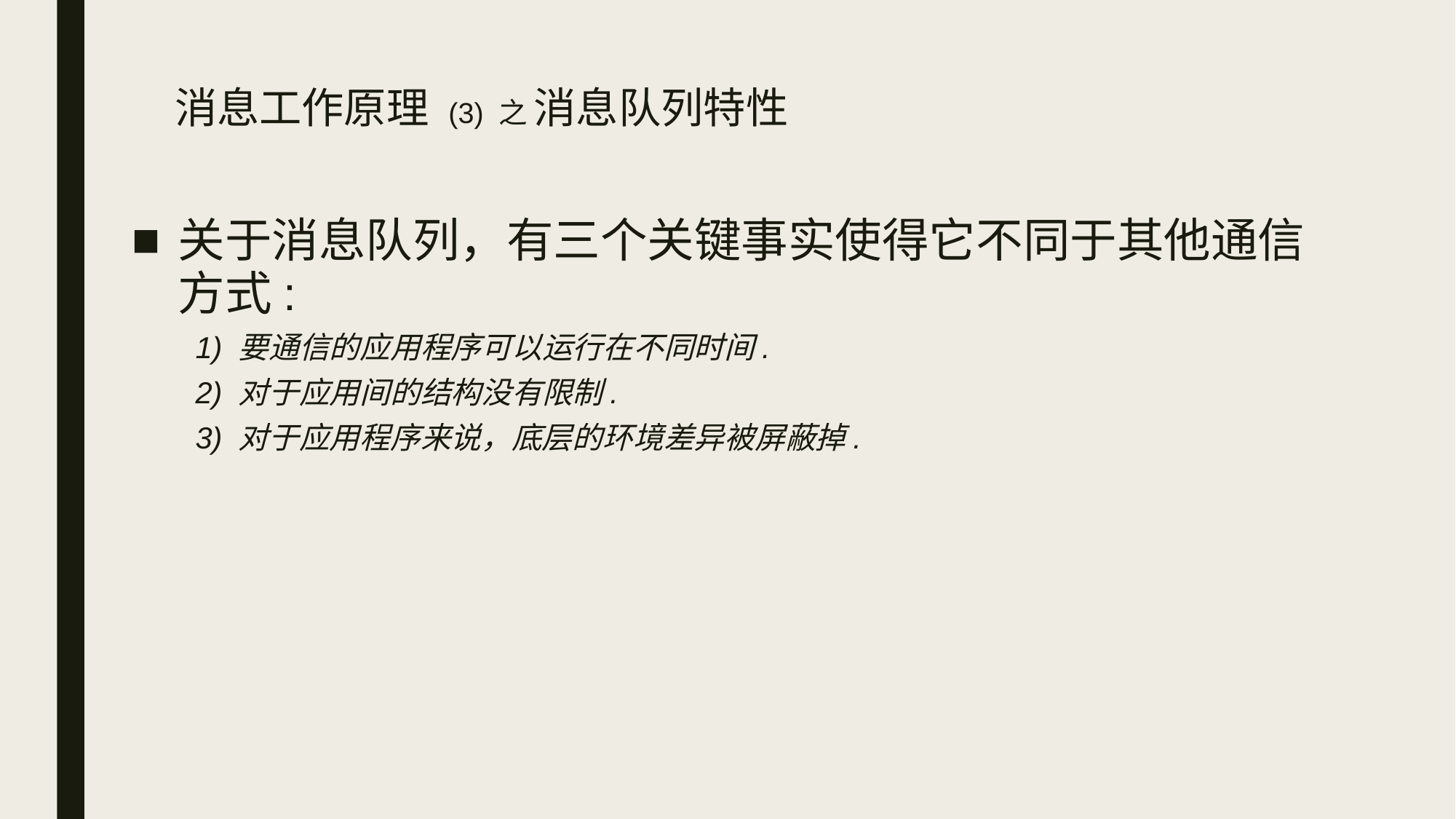

# 消息工作原理 (3) 之 消息队列特性
关于消息队列，有三个关键事实使得它不同于其他通信方式:
1) 要通信的应用程序可以运行在不同时间.
2) 对于应用间的结构没有限制.
3) 对于应用程序来说，底层的环境差异被屏蔽掉.

13